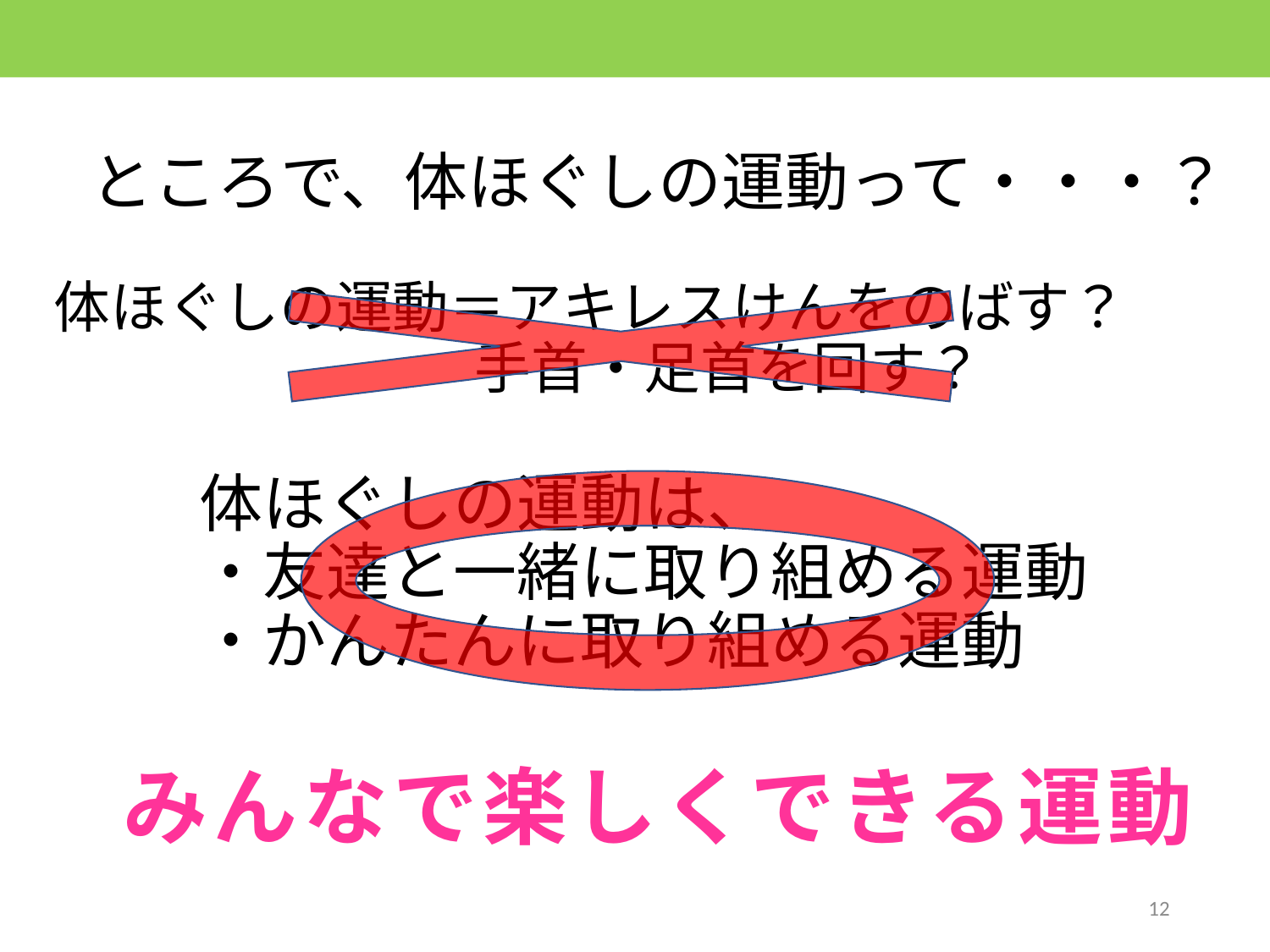

ところで、体ほぐしの運動って・・・？
　体ほぐしの運動＝アキレスけんをのばす？
　　　　　　　　  手首・足首を回す？

　　体ほぐしの運動は、
　　・友達と一緒に取り組める運動
　　・かんたんに取り組める運動

# みんなで楽しくできる運動
12